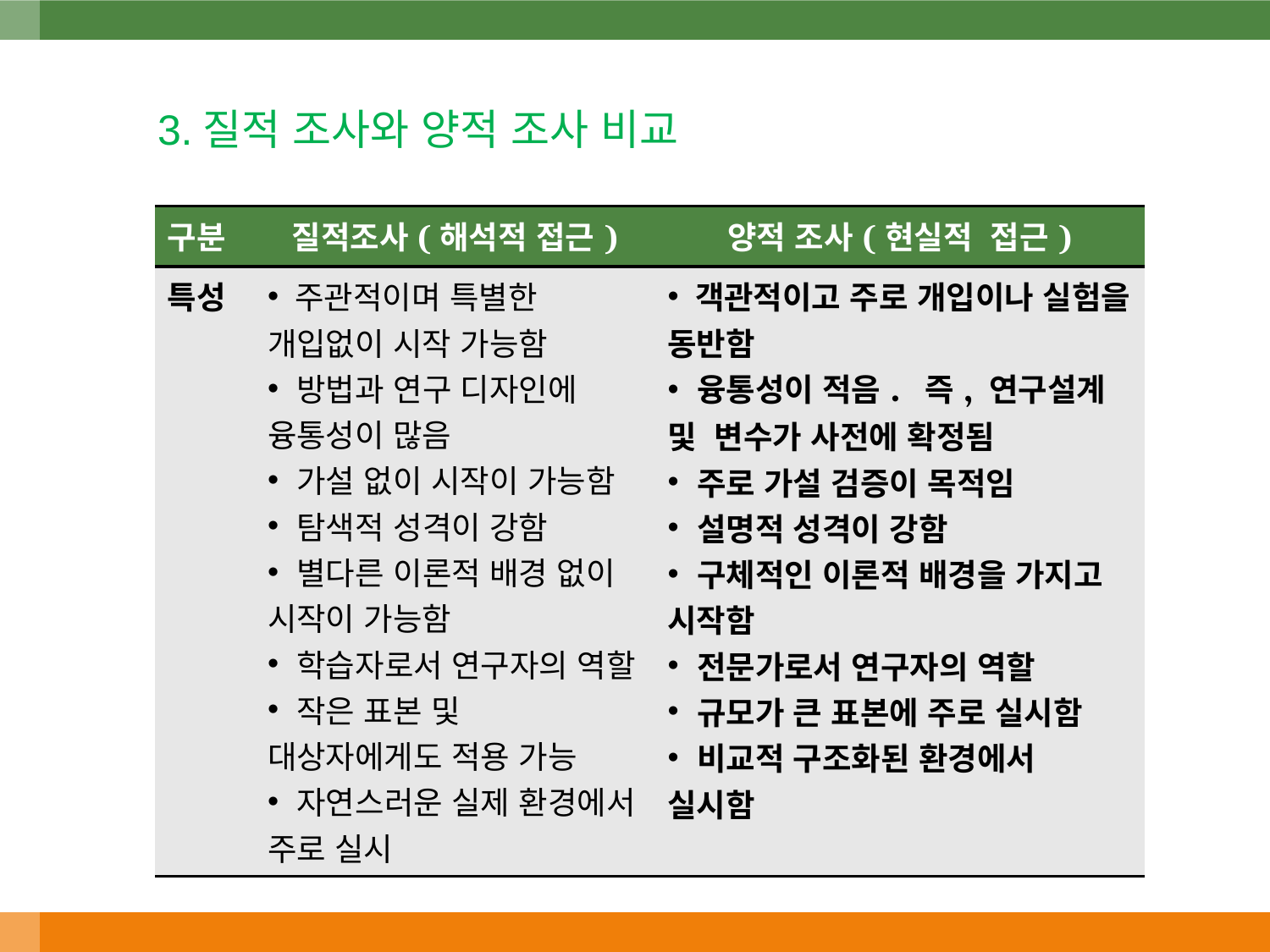

3.질적 조사와 양적 조사 비교

| 구분 | 질적조사(해석적 접근) | 양적 조사(현실적 접근) |
| --- | --- | --- |
| 특성 | 주관적이며 특별한 개입없이 시작 가능함 방법과 연구 디자인에 융통성이 많음 가설 없이 시작이 가능함 탐색적 성격이 강함 별다른 이론적 배경 없이 시작이 가능함 학습자로서 연구자의 역할 작은 표본 및 대상자에게도 적용 가능 자연스러운 실제 환경에서 주로 실시 | 객관적이고 주로 개입이나 실험을 동반함 융통성이 적음. 즉, 연구설계 및 변수가 사전에 확정됨 주로 가설 검증이 목적임 설명적 성격이 강함 구체적인 이론적 배경을 가지고 시작함 전문가로서 연구자의 역할 규모가 큰 표본에 주로 실시함 비교적 구조화된 환경에서 실시함 |